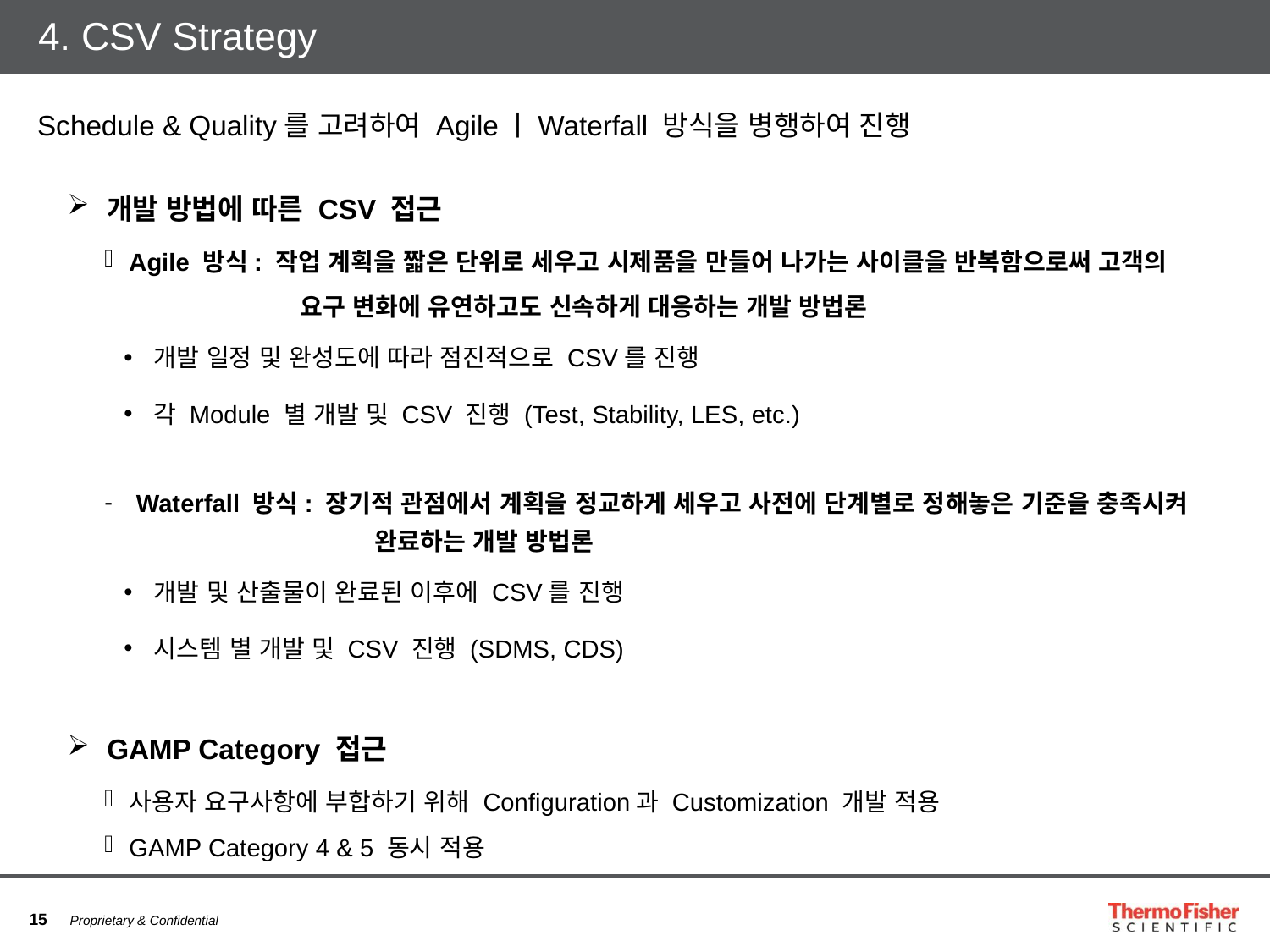

# 4. CSV Strategy
Schedule & Quality를 고려하여 AgileㅣWaterfall 방식을 병행하여 진행
개발 방법에 따른 CSV 접근
Agile 방식: 작업 계획을 짧은 단위로 세우고 시제품을 만들어 나가는 사이클을 반복함으로써 고객의
	         요구 변화에 유연하고도 신속하게 대응하는 개발 방법론
개발 일정 및 완성도에 따라 점진적으로 CSV를 진행
각 Module 별 개발 및 CSV 진행 (Test, Stability, LES, etc.)

 Waterfall 방식: 장기적 관점에서 계획을 정교하게 세우고 사전에 단계별로 정해놓은 기준을 충족시켜
	                 완료하는 개발 방법론
개발 및 산출물이 완료된 이후에 CSV를 진행
시스템 별 개발 및 CSV 진행 (SDMS, CDS)

GAMP Category 접근
사용자 요구사항에 부합하기 위해 Configuration과 Customization 개발 적용
GAMP Category 4 & 5 동시 적용